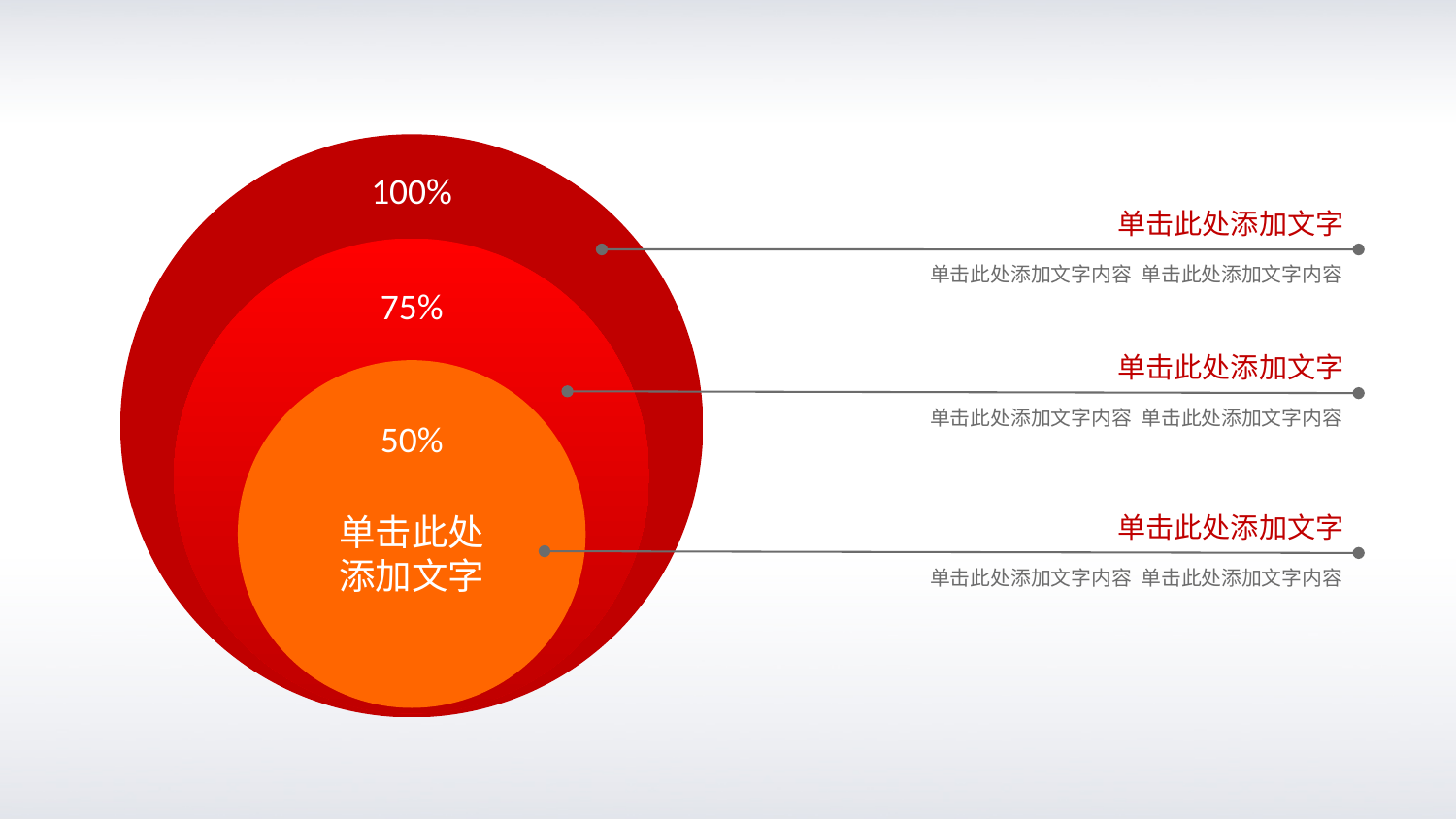

100%
单击此处添加文字

单击此处添加文字内容  单击此处添加文字内容
75%
单击此处添加文字

单击此处添加文字内容  单击此处添加文字内容
50%
单击此处添加文字
单击此处
添加文字

单击此处添加文字内容  单击此处添加文字内容